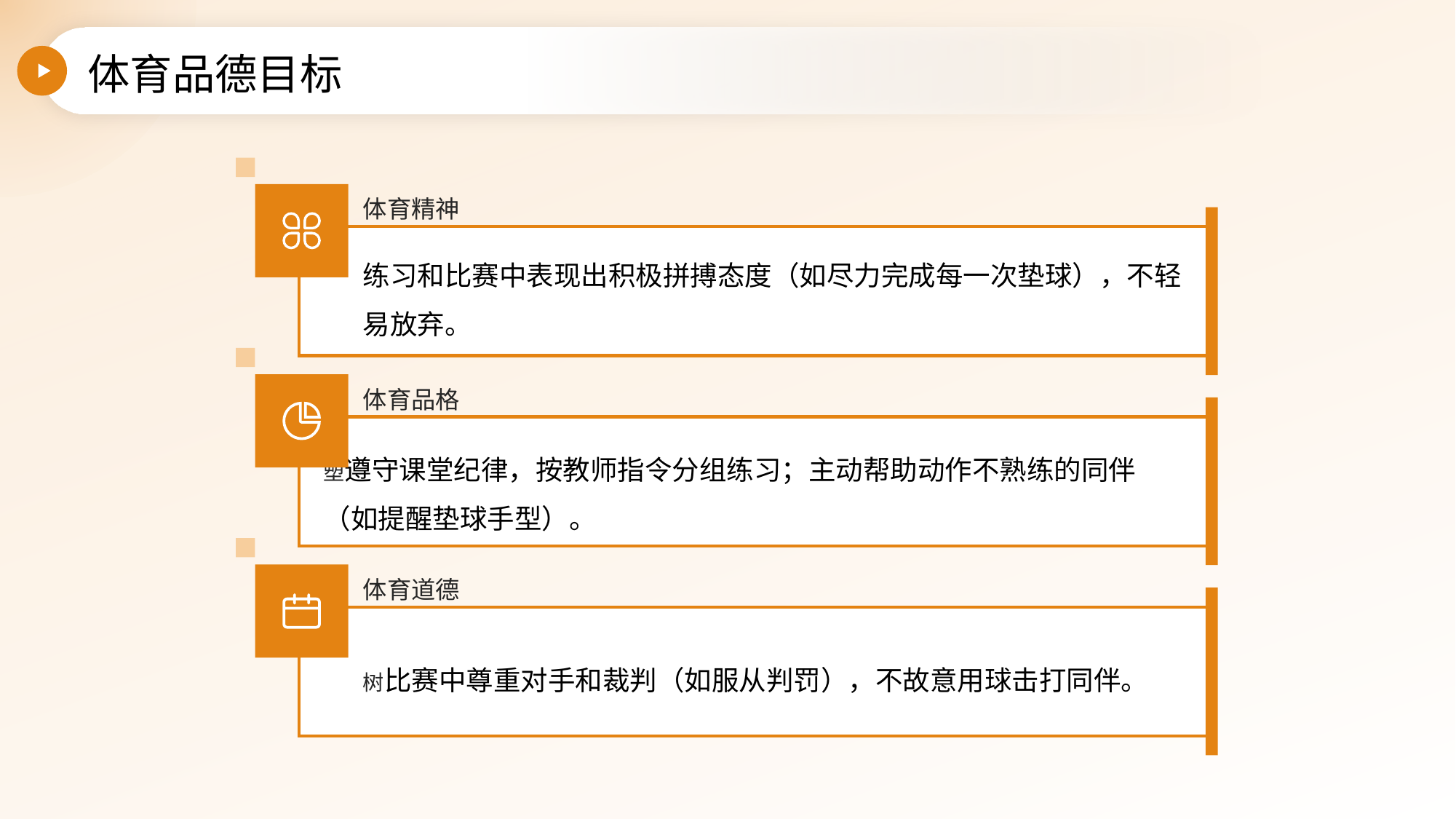

体育品德目标

体育精神

练习和比赛中表现出积极拼搏态度（如尽力完成每一次垫球），不轻易放弃。

体育品格

塑遵守课堂纪律，按教师指令分组练习；主动帮助动作不熟练的同伴（如提醒垫球手型）。

体育道德

树比赛中尊重对手和裁判（如服从判罚），不故意用球击打同伴。